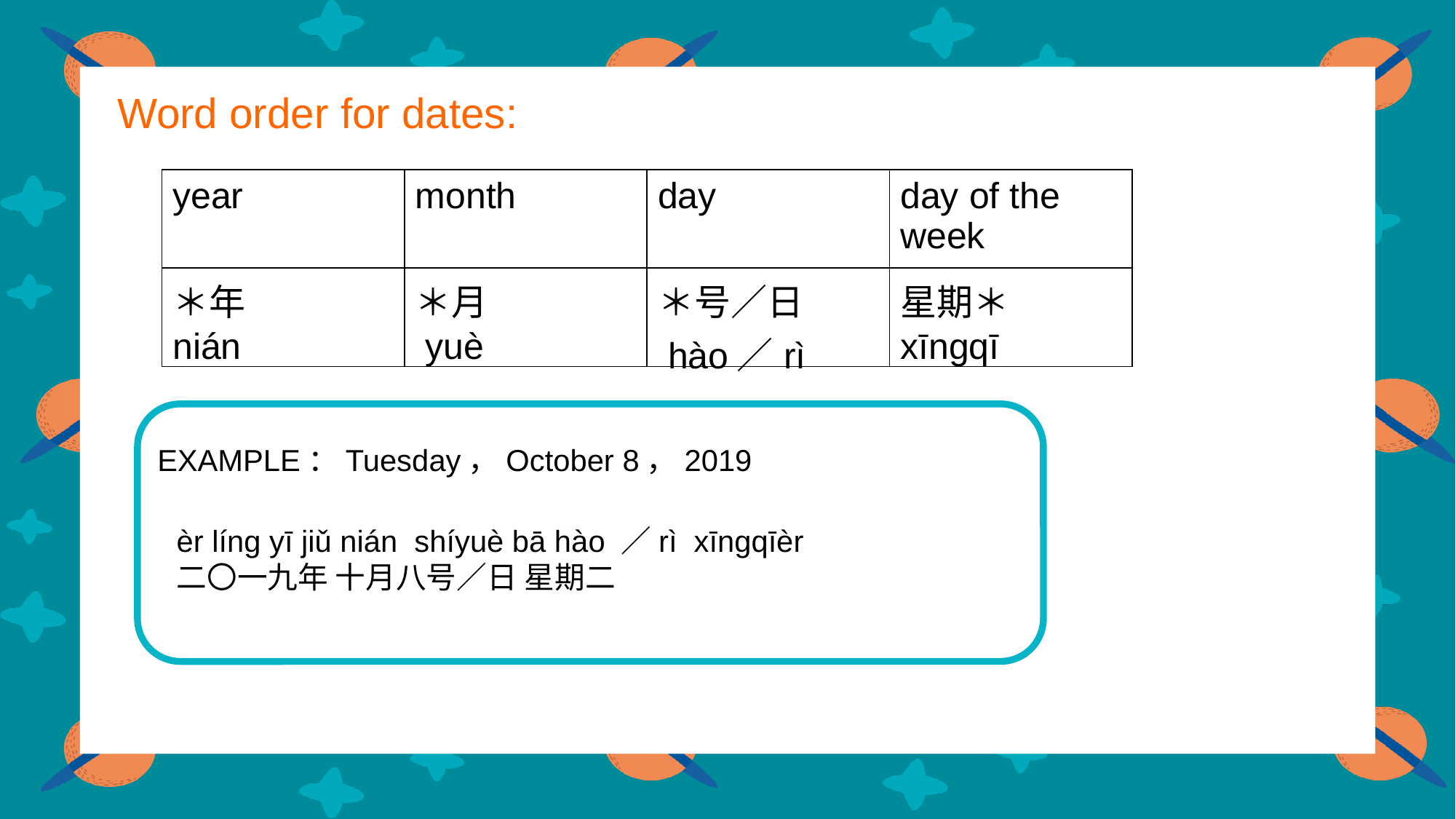

Word order for dates:

| year | month | day | day of the week |
| --- | --- | --- | --- |
| ＊年 nián | ＊月 yuè | ＊号／日 hào／rì | 星期＊ xīngqī |

EXAMPLE：Tuesday，October 8，2019
èr líng yī jiǔ nián  shíyuè bā hào ／rì  xīngqīèr
二〇一九年 十月八号／日 星期二